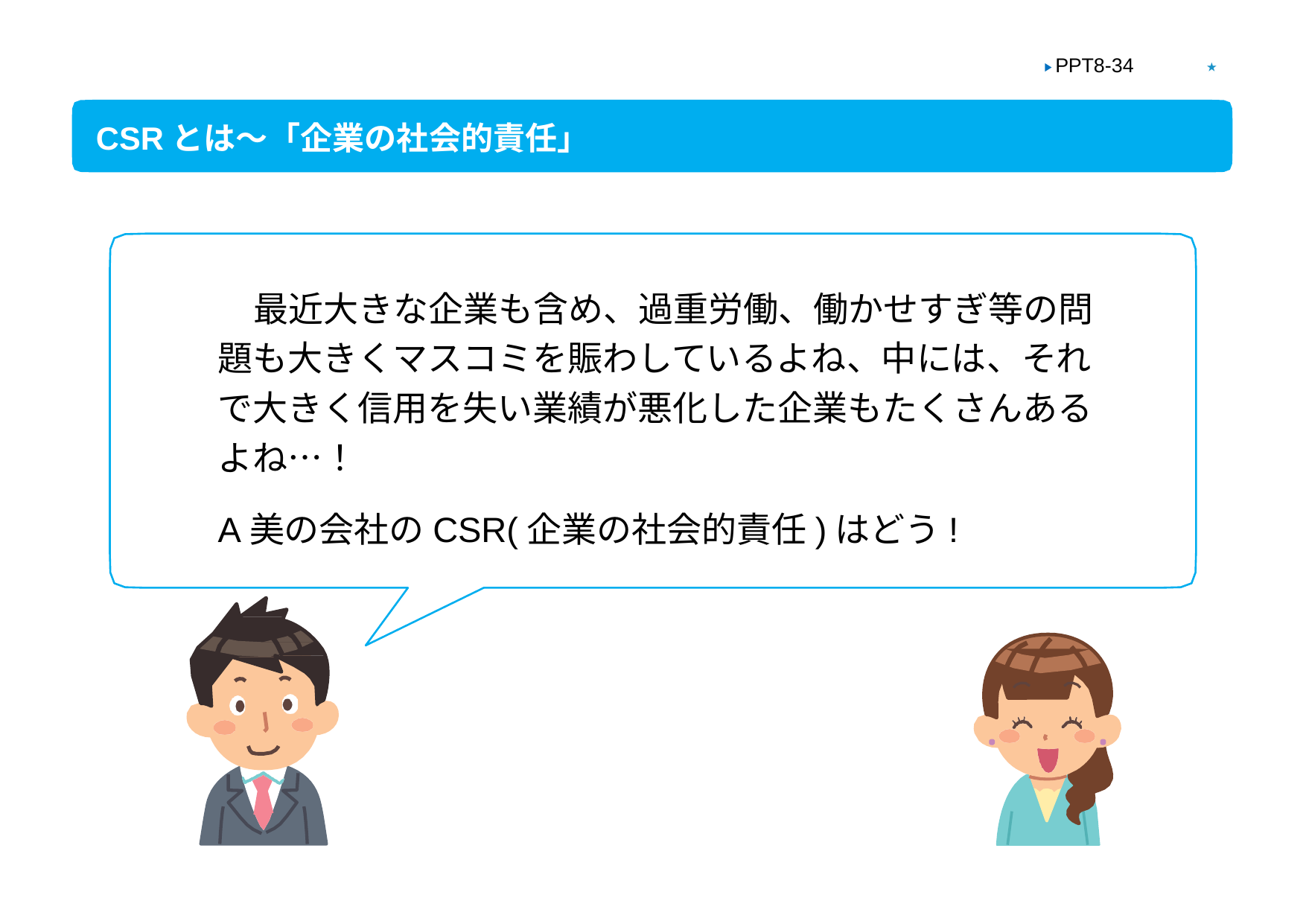

★
▶ PPT8-34

CSRとは～「企業の社会的責任」

　最近大きな企業も含め、過重労働、働かせすぎ等の問題も大きくマスコミを賑わしているよね、中には、それで大きく信用を失い業績が悪化した企業もたくさんあるよね…！
A美の会社のCSR(企業の社会的責任)はどう!